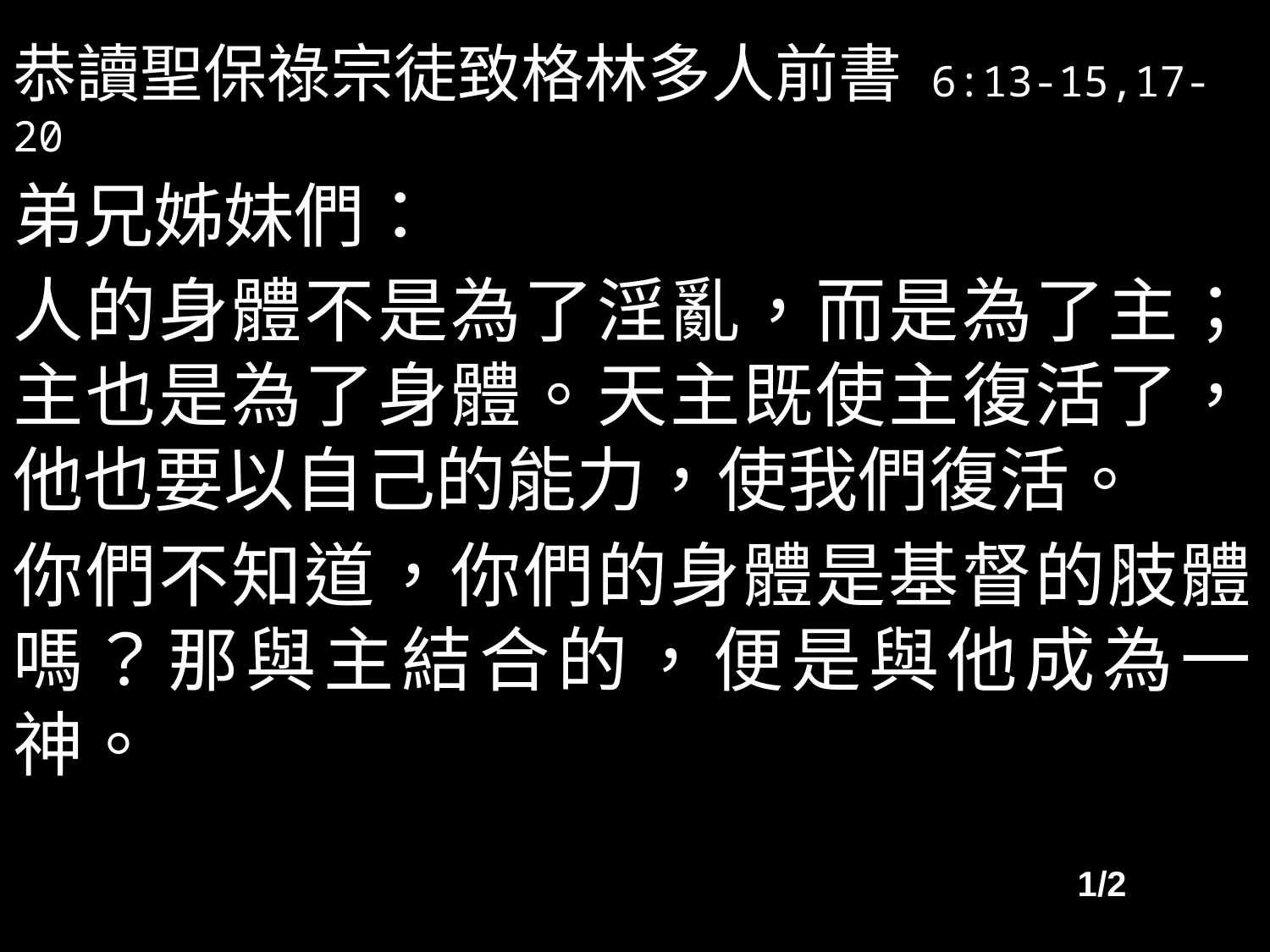

恭讀聖保祿宗徒致格林多人前書 6:13-15,17-20
弟兄姊妹們：
人的身體不是為了淫亂，而是為了主；主也是為了身體。天主既使主復活了，他也要以自己的能力，使我們復活。
你們不知道，你們的身體是基督的肢體嗎？那與主結合的，便是與他成為一神。
1/2